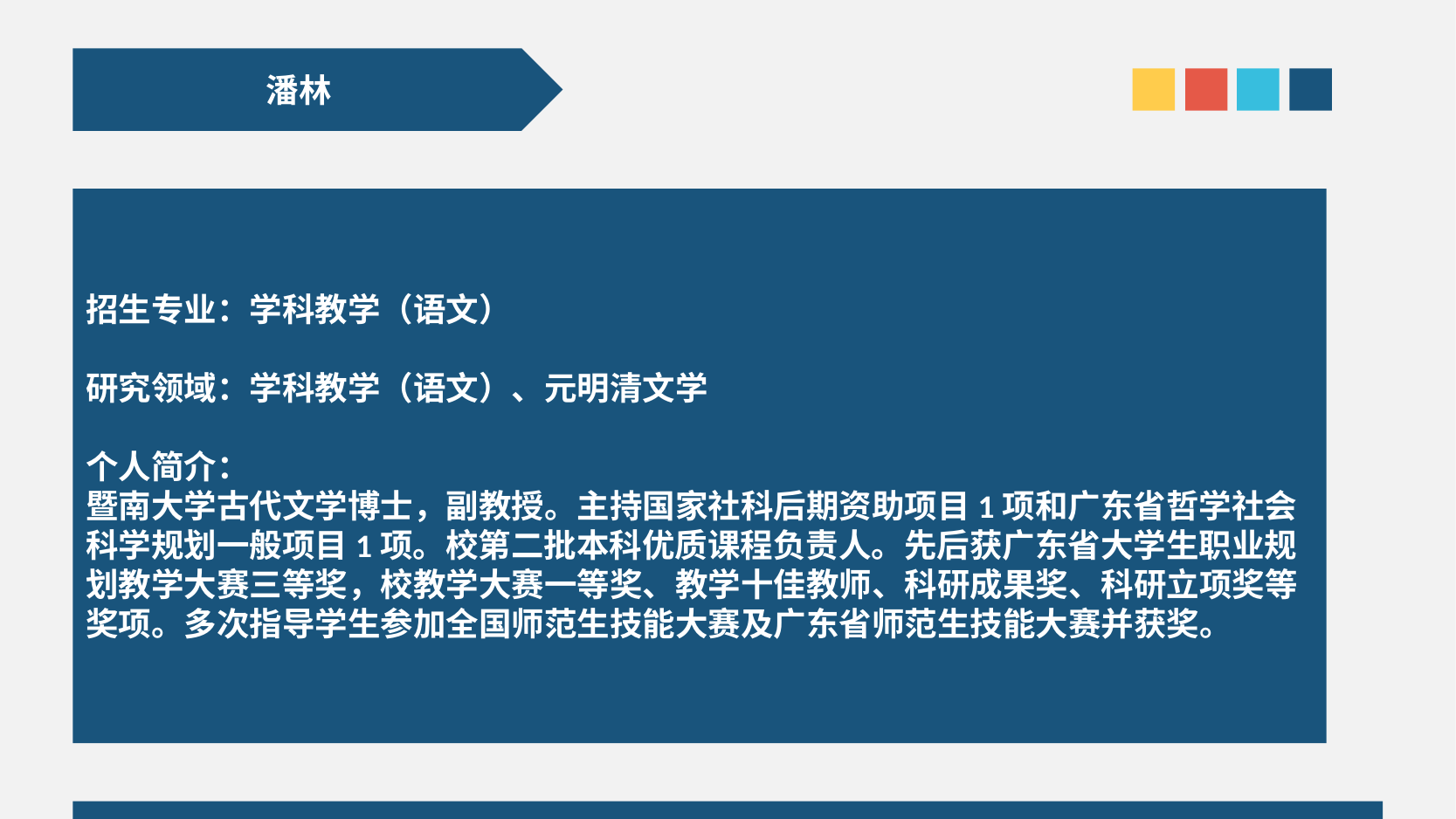

潘林

招生专业：学科教学（语文）

研究领域：学科教学（语文）、元明清文学

个人简介：
暨南大学古代文学博士，副教授。主持国家社科后期资助项目1项和广东省哲学社会科学规划一般项目1项。校第二批本科优质课程负责人。先后获广东省大学生职业规划教学大赛三等奖，校教学大赛一等奖、教学十佳教师、科研成果奖、科研立项奖等奖项。多次指导学生参加全国师范生技能大赛及广东省师范生技能大赛并获奖。